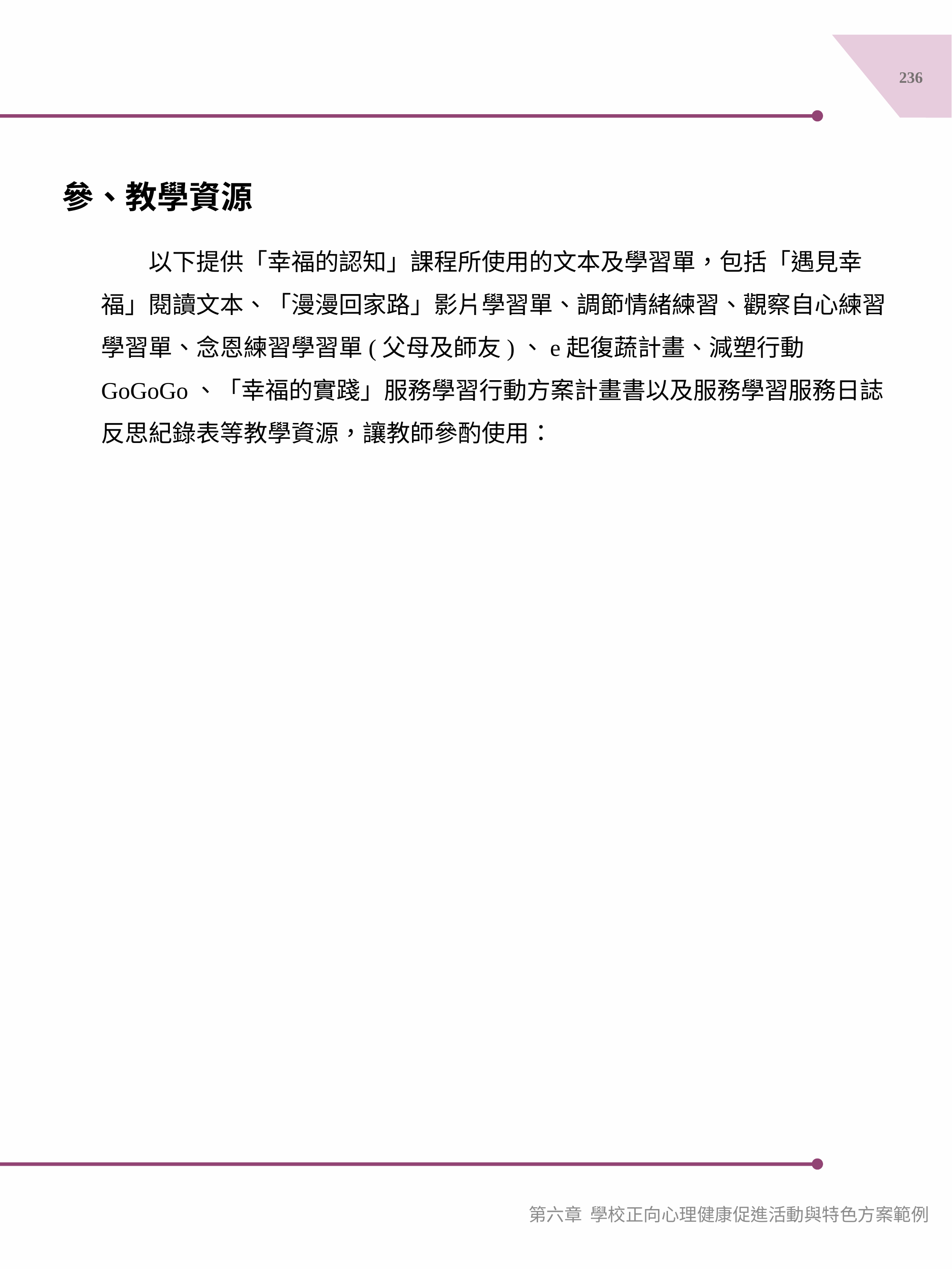

236
參、教學資源
　　以下提供「幸福的認知」課程所使用的文本及學習單，包括「遇見幸福」閱讀文本、「漫漫回家路」影片學習單、調節情緒練習、觀察自心練習學習單、念恩練習學習單(父母及師友)、e起復蔬計畫、減塑行動GoGoGo、「幸福的實踐」服務學習行動方案計畫書以及服務學習服務日誌反思紀錄表等教學資源，讓教師參酌使用：
第六章  學校正向心理健康促進活動與特色方案範例